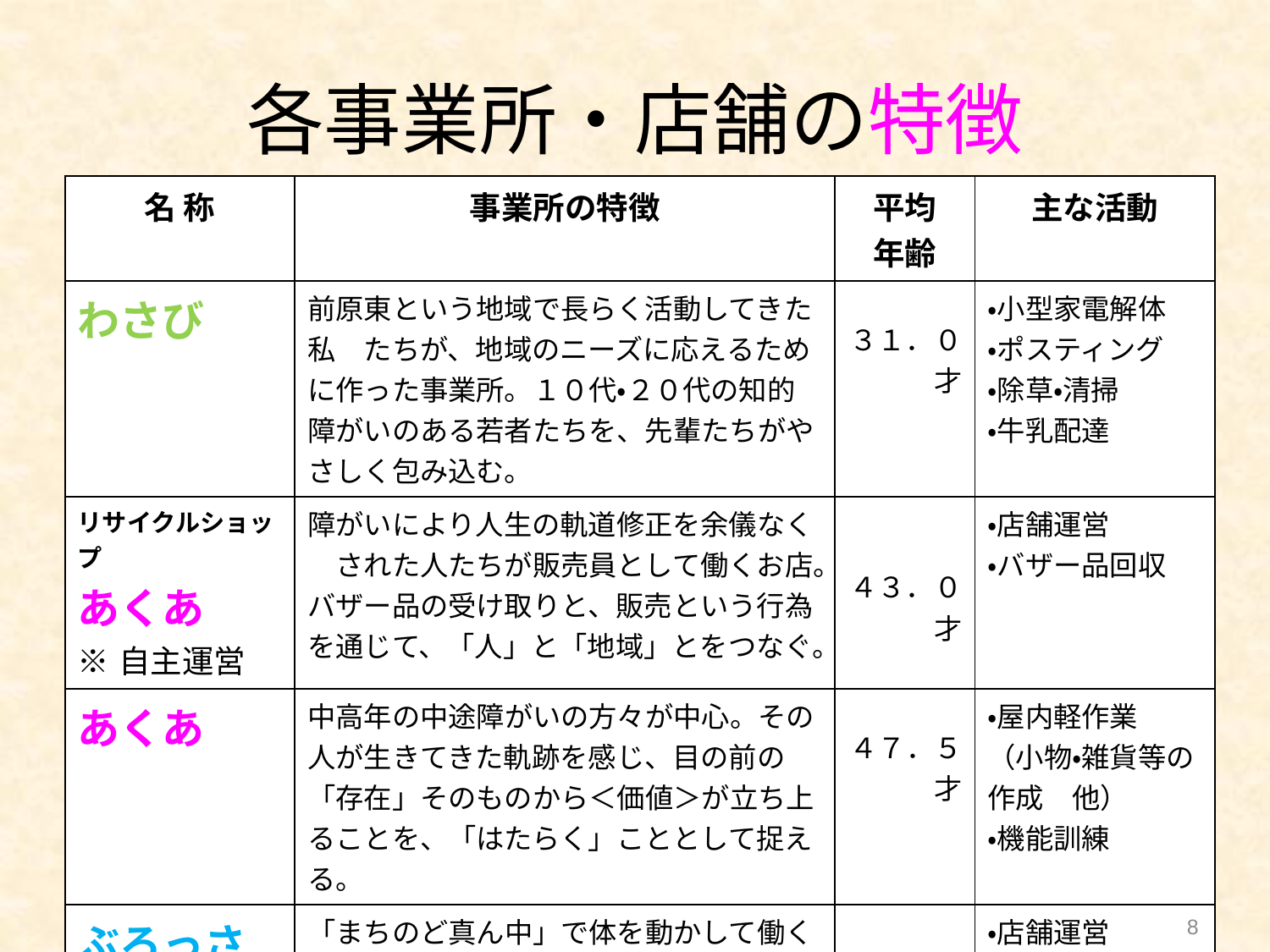

# 各事業所・店舗の特徴
| 名 称 | 事業所の特徴 | 平均 年齢 | 主な活動 |
| --- | --- | --- | --- |
| わさび | 前原東という地域で長らく活動してきた私　たちが、地域のニーズに応えるために作った事業所。１０代・２０代の知的障がいのある若者たちを、先輩たちがやさしく包み込む。 | ３１．０才 | ・小型家電解体 ・ポスティング ・除草・清掃 ・牛乳配達 |
| リサイクルショップ あくあ ※自主運営 | 障がいにより人生の軌道修正を余儀なく　された人たちが販売員として働くお店。 バザー品の受け取りと、販売という行為を通じて、「人」と「地域」とをつなぐ。 | ４３．０才 | ・店舗運営 ・バザー品回収 |
| あくあ | 中高年の中途障がいの方々が中心。その人が生きてきた軌跡を感じ、目の前の「存在」そのものから＜価値＞が立ち上ることを、「はたらく」こととして捉える。 | ４７．５才 | ・屋内軽作業 （小物・雑貨等の作成　他） ・機能訓練 |
| ぶろっさむ | 「まちのど真ん中」で体を動かして働くことから出発した、元気印の仲間たちが働く場。 「歩く広告塔」である仲間たち（職員も）が、 まちの＜風景＞＜空気＞を変える。 | ２９ .０才 | ・店舗運営 ・ポスティング ・除草・清掃 ・牛乳配達 |

8